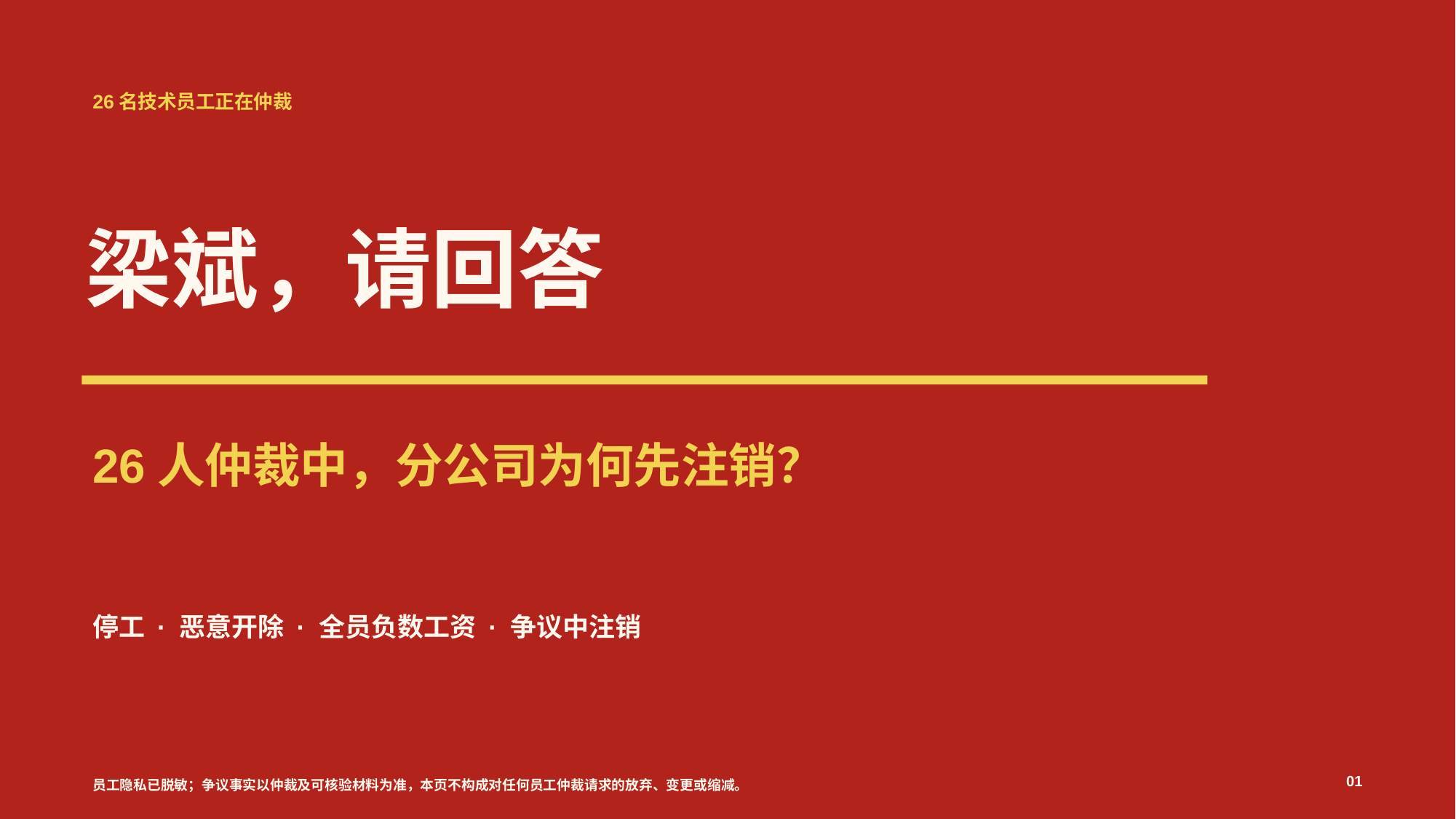

26名技术员工正在仲裁
梁斌，请回答

26人仲裁中，分公司为何先注销？
停工 · 恶意开除 · 全员负数工资 · 争议中注销
01
员工隐私已脱敏；争议事实以仲裁及可核验材料为准，本页不构成对任何员工仲裁请求的放弃、变更或缩减。